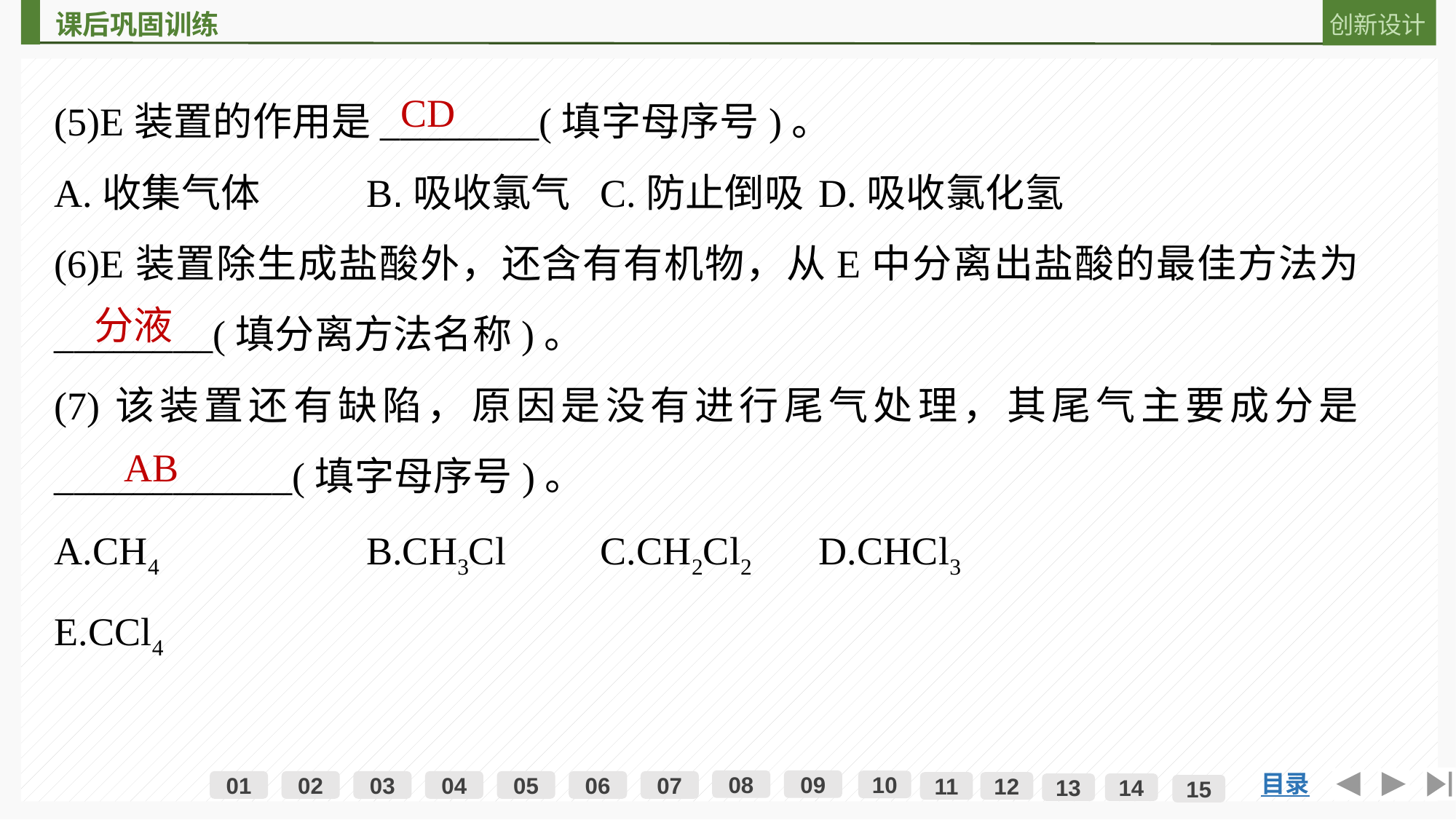

(5)E装置的作用是________(填字母序号)。
A.收集气体 	B.吸收氯气	C.防止倒吸 	D.吸收氯化氢
(6)E装置除生成盐酸外，还含有有机物，从E中分离出盐酸的最佳方法为________(填分离方法名称)。
(7)该装置还有缺陷，原因是没有进行尾气处理，其尾气主要成分是____________(填字母序号)。
A.CH4 	B.CH3Cl	C.CH2Cl2 	D.CHCl3
E.CCl4
CD
分液
AB